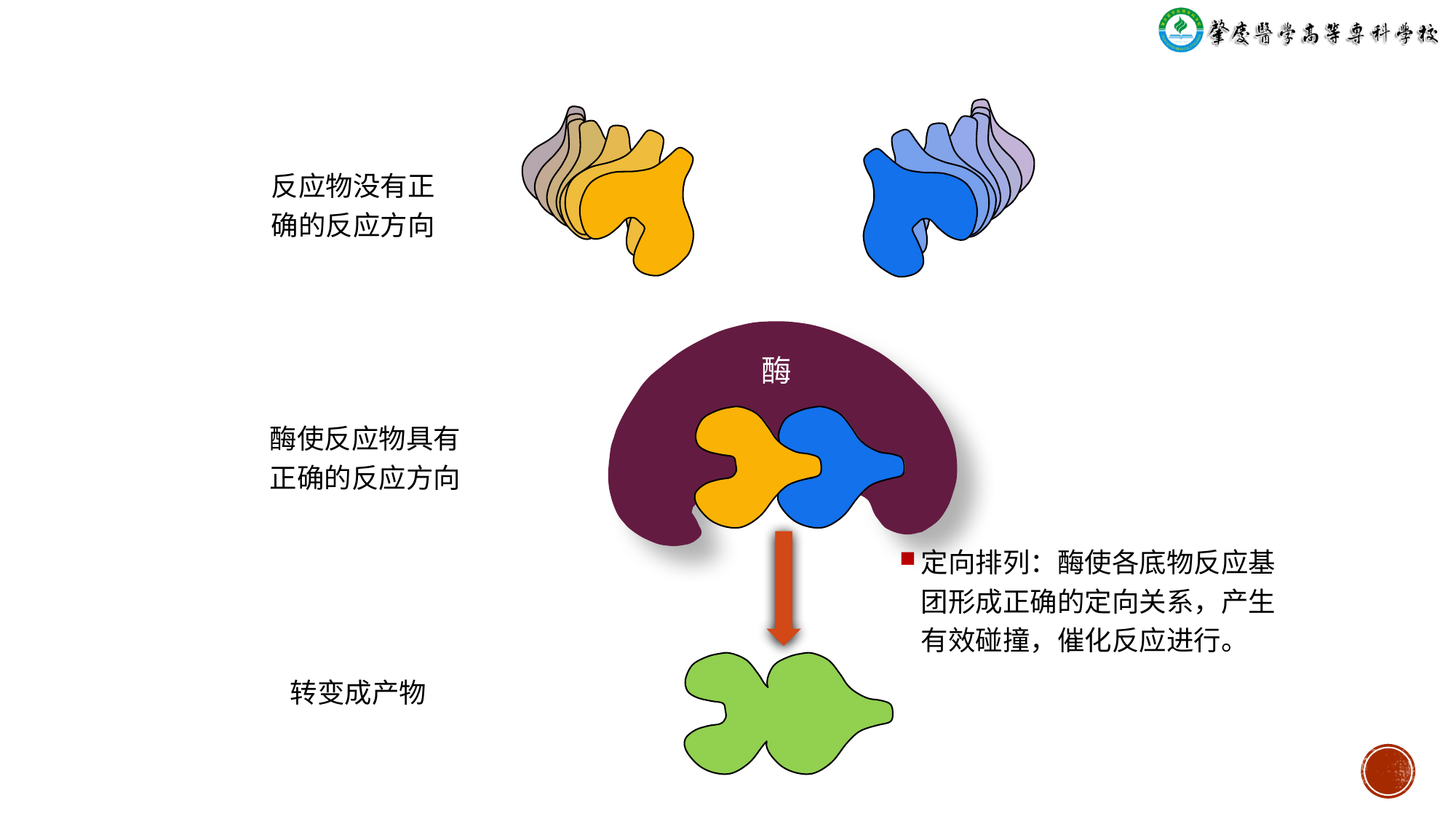

反应物没有正确的反应方向

酶

酶使反应物具有正确的反应方向

定向排列：酶使各底物反应基团形成正确的定向关系，产生有效碰撞，催化反应进行。

转变成产物